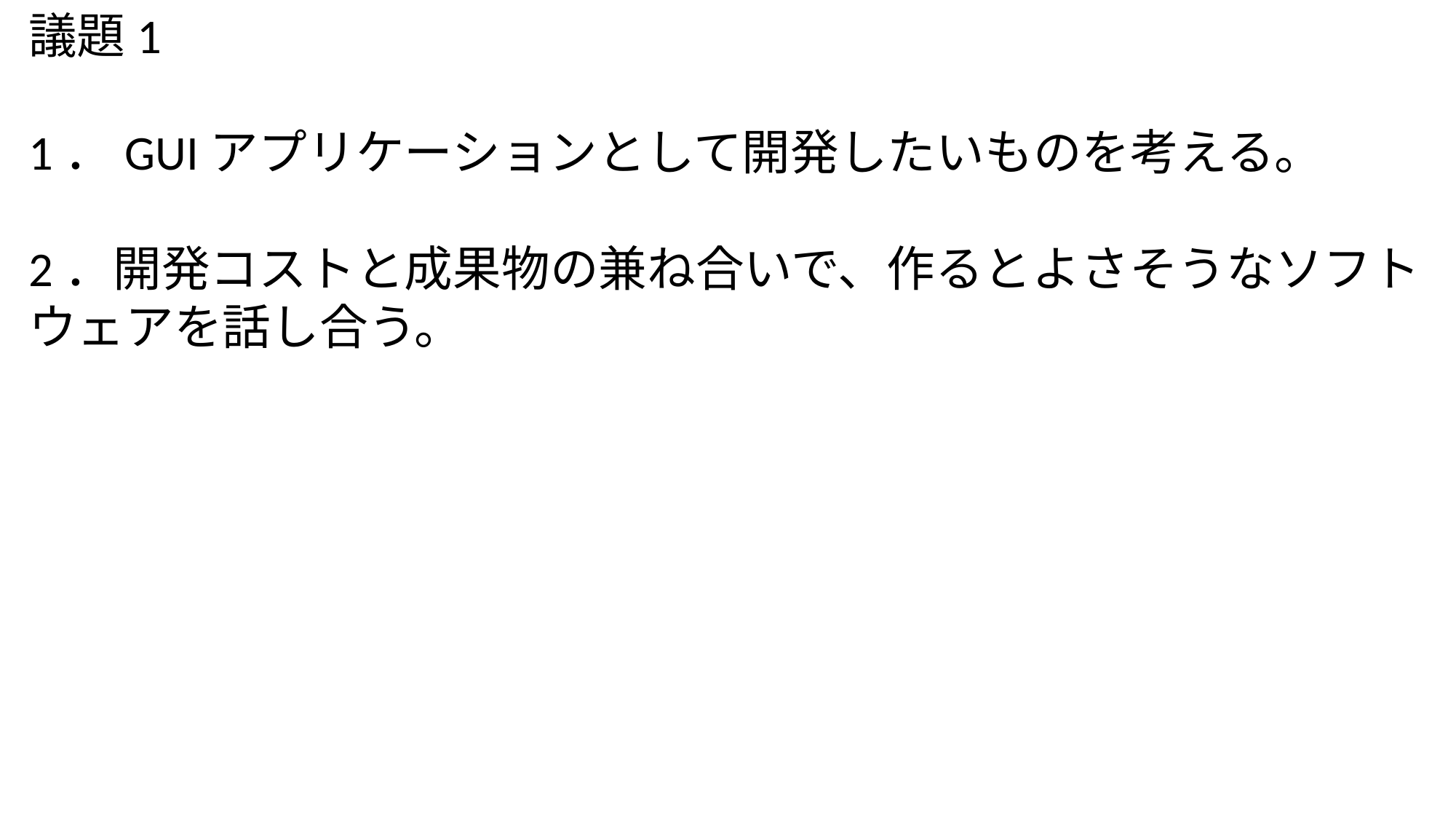

議題1

1．GUIアプリケーションとして開発したいものを考える。

2．開発コストと成果物の兼ね合いで、作るとよさそうなソフトウェアを話し合う。